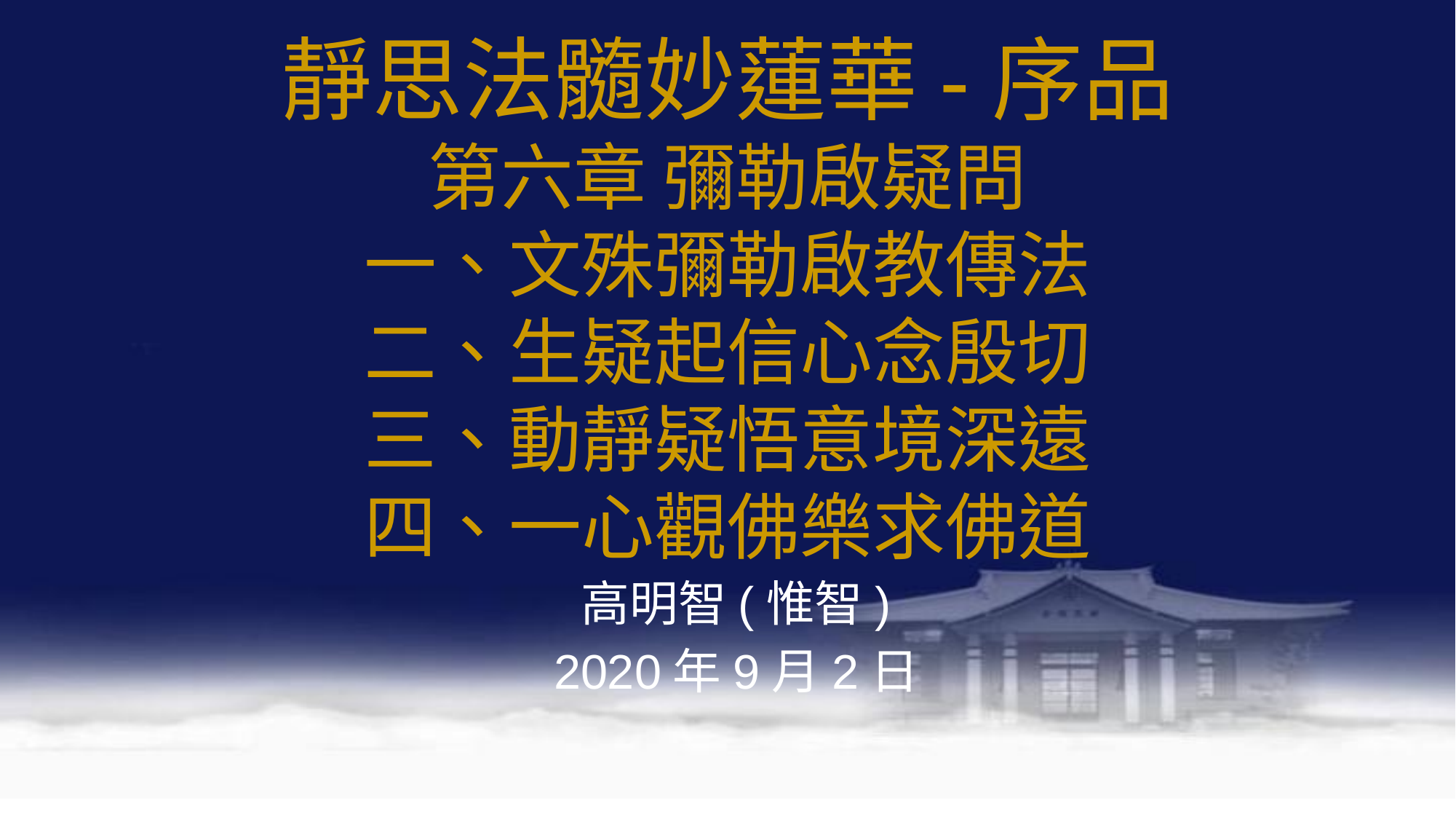

# 靜思法髓妙蓮華-序品 第六章 彌勒啟疑問 一、文殊彌勒啟教傳法 二、生疑起信心念殷切 三、動靜疑悟意境深遠 四、一心觀佛樂求佛道
高明智(惟智)
2020年9月2日